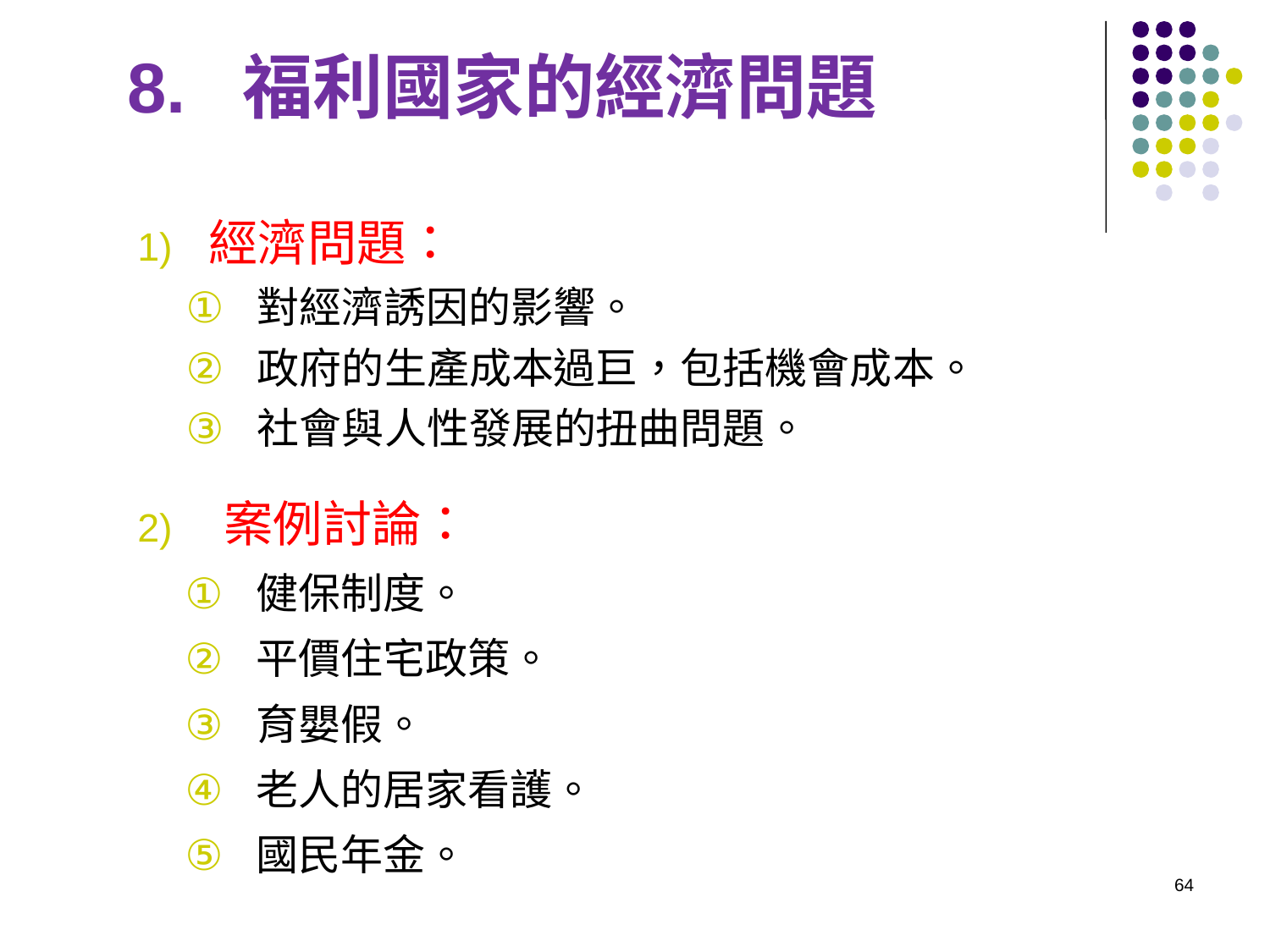

8.  福利國家的經濟問題
經濟問題：
對經濟誘因的影響。
政府的生產成本過巨，包括機會成本。
社會與人性發展的扭曲問題。
案例討論：
健保制度。
平價住宅政策。
育嬰假。
老人的居家看護。
國民年金。
64